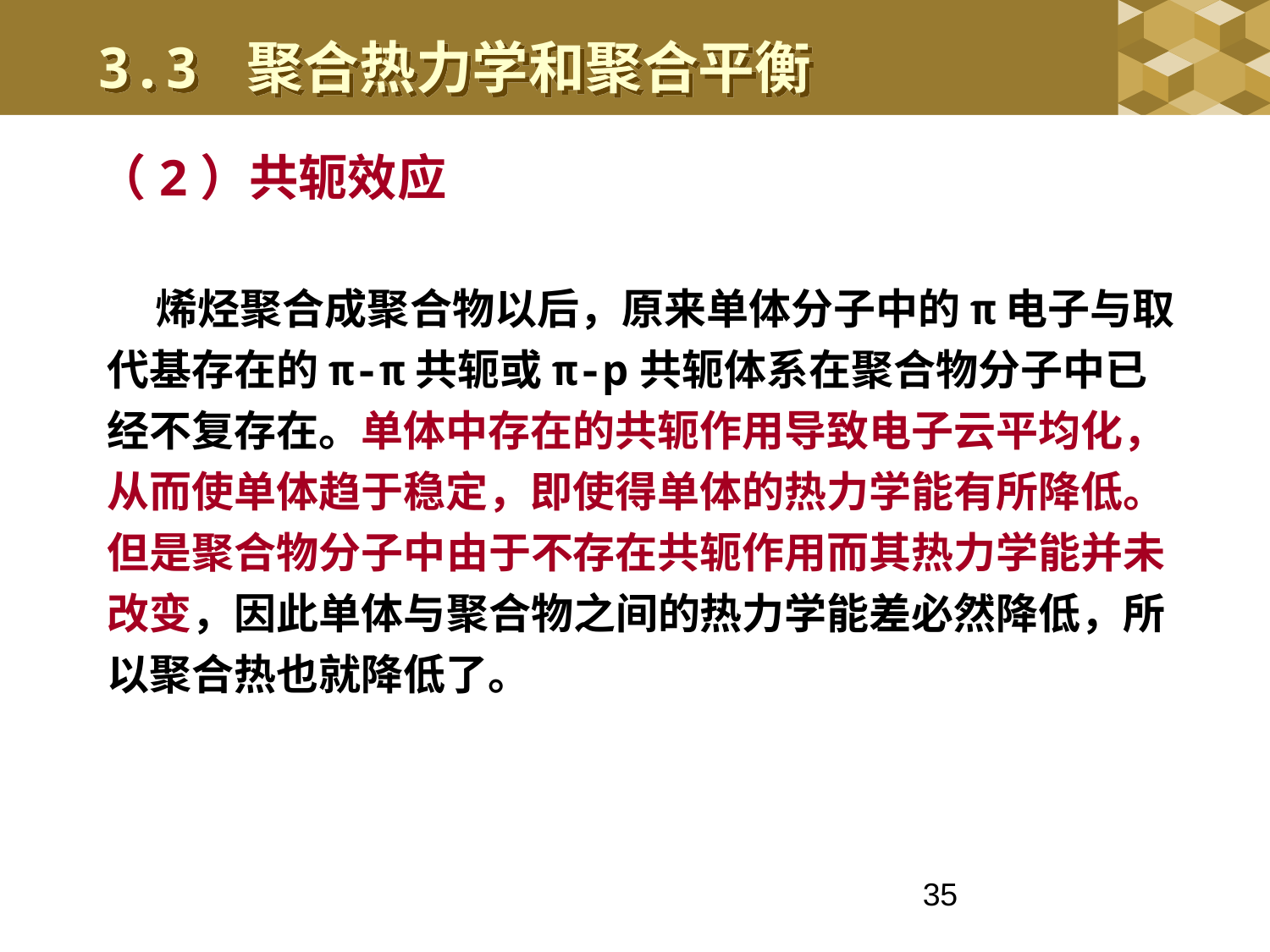

3.3 聚合热力学和聚合平衡
（2）共轭效应
    烯烃聚合成聚合物以后，原来单体分子中的π电子与取代基存在的π-π共轭或π-p共轭体系在聚合物分子中已经不复存在。单体中存在的共轭作用导致电子云平均化，从而使单体趋于稳定，即使得单体的热力学能有所降低。但是聚合物分子中由于不存在共轭作用而其热力学能并未改变，因此单体与聚合物之间的热力学能差必然降低，所以聚合热也就降低了。
35